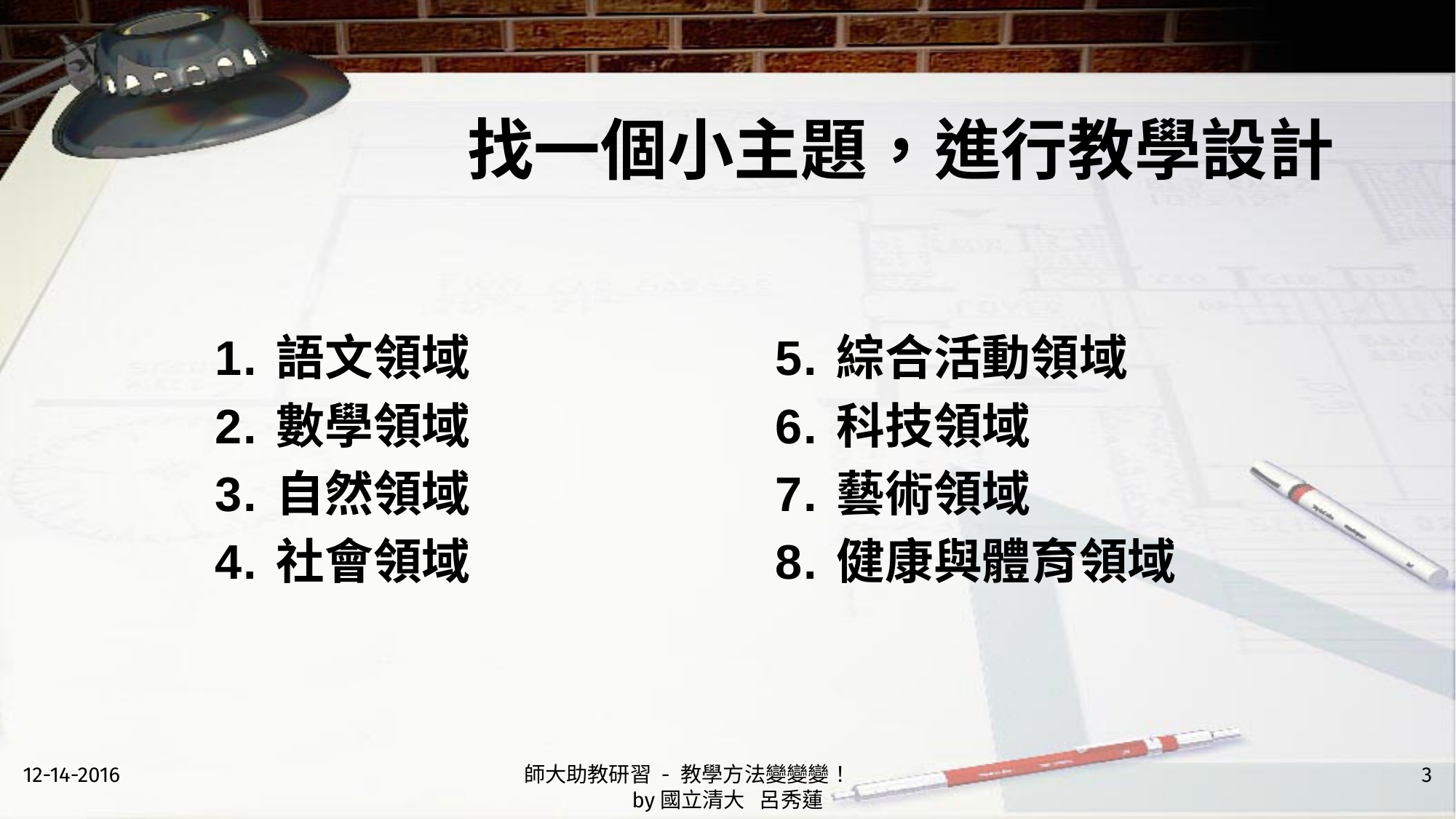

# 找一個小主題，進行教學設計
語文領域
數學領域
自然領域
社會領域
綜合活動領域
科技領域
藝術領域
健康與體育領域
12-14-2016
師大助教研習 - 教學方法變變變！                  by國立清大   呂秀蓮
3